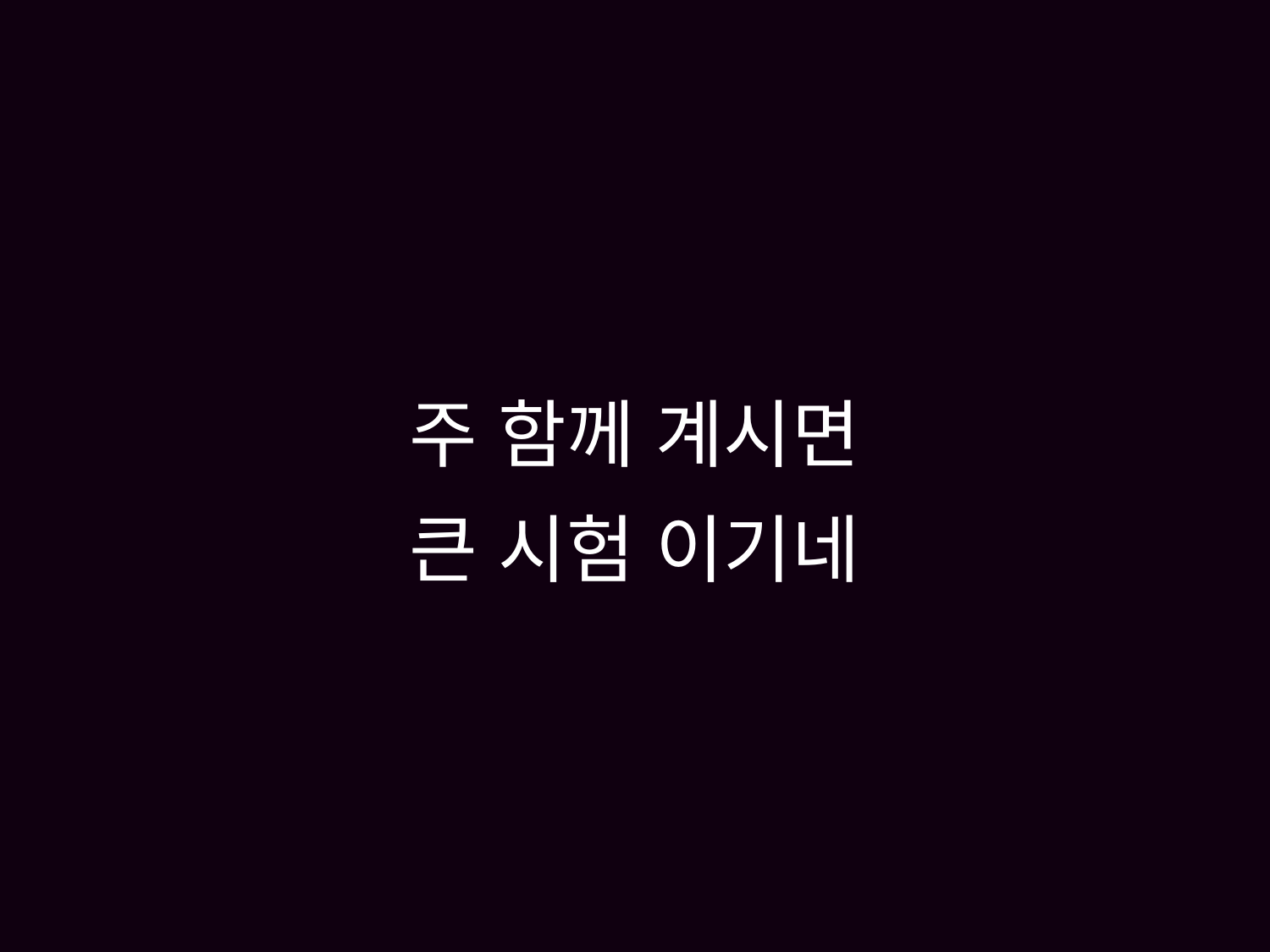

# 주 함께 계시면 큰 시험 이기네